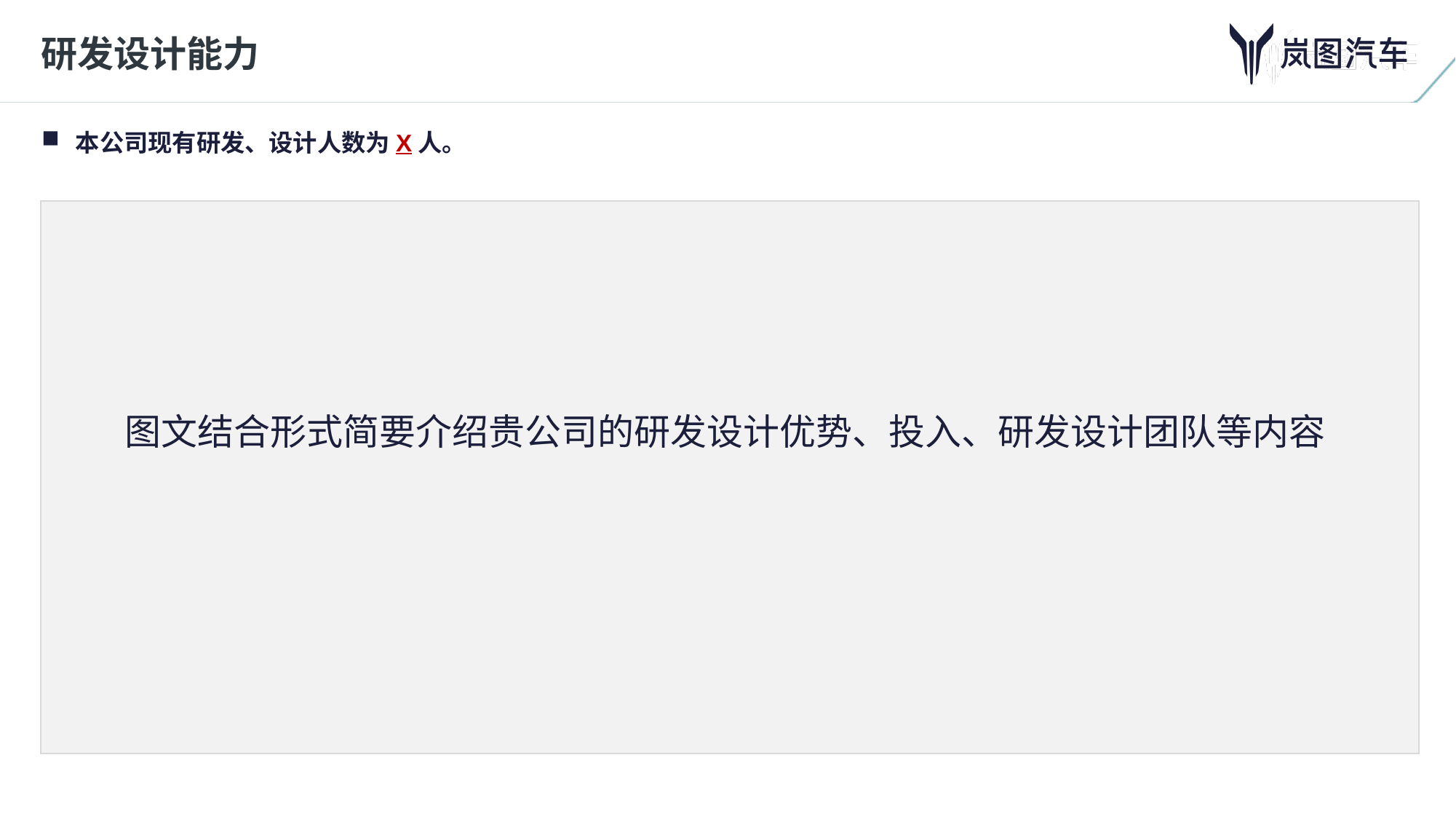

# 研发设计能力
本公司现有研发、设计人数为X人。

图文结合形式简要介绍贵公司的研发设计优势、投入、研发设计团队等内容